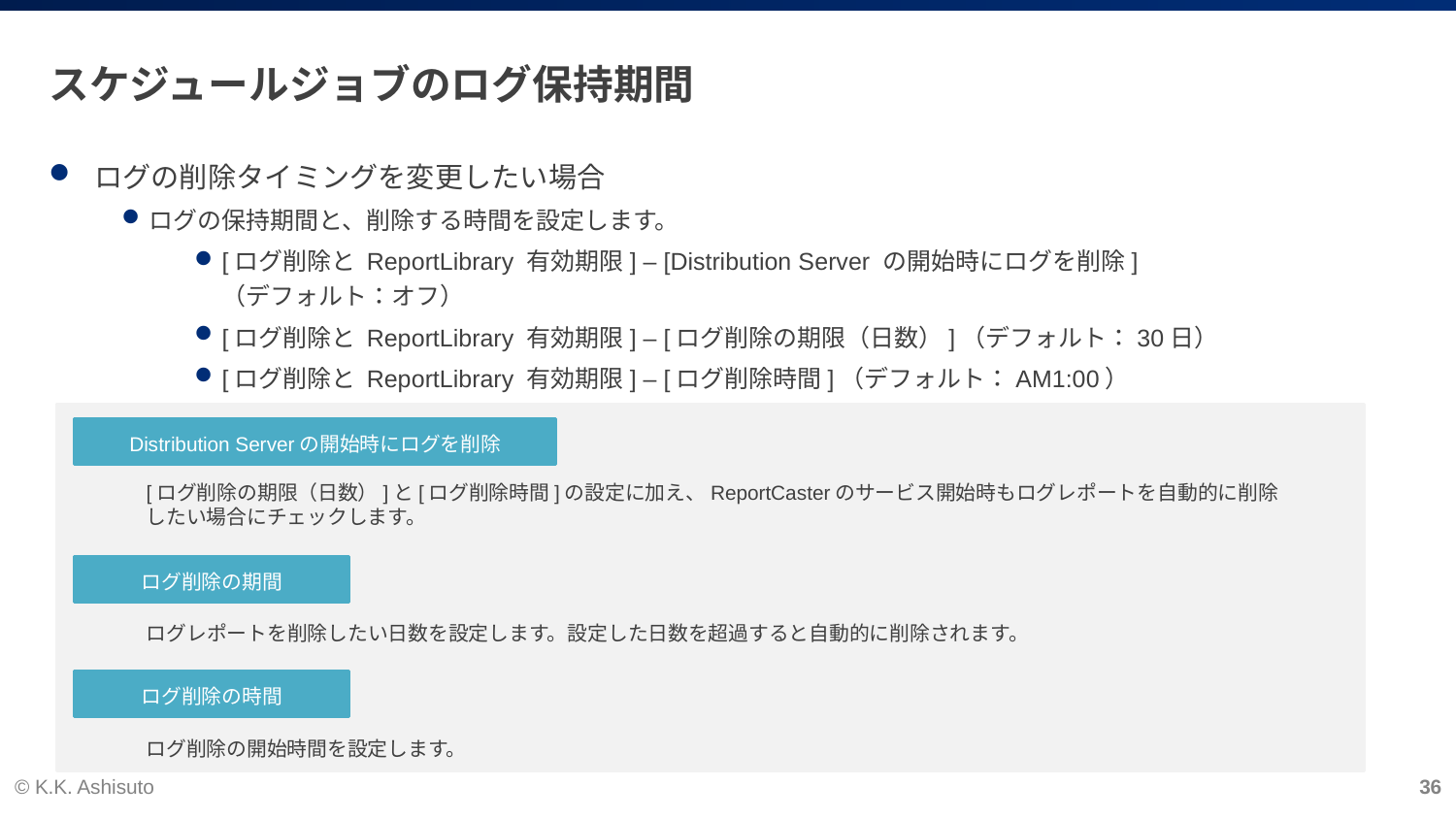

# スケジュールジョブのログ保持期間
ログの削除タイミングを変更したい場合
ログの保持期間と、削除する時間を設定します。
[ログ削除と ReportLibrary 有効期限] – [Distribution Server の開始時にログを削除]
（デフォルト：オフ）
[ログ削除と ReportLibrary 有効期限] – [ログ削除の期限（日数）]（デフォルト：30日）
[ログ削除と ReportLibrary 有効期限] – [ログ削除時間]（デフォルト：AM1:00）

Distribution Serverの開始時にログを削除
[ログ削除の期限（日数）]と[ログ削除時間]の設定に加え、ReportCasterのサービス開始時もログレポートを自動的に削除したい場合にチェックします。
ログ削除の期間
ログレポートを削除したい日数を設定します。設定した日数を超過すると自動的に削除されます。
ログ削除の時間
ログ削除の開始時間を設定します。
© K.K. Ashisuto
36